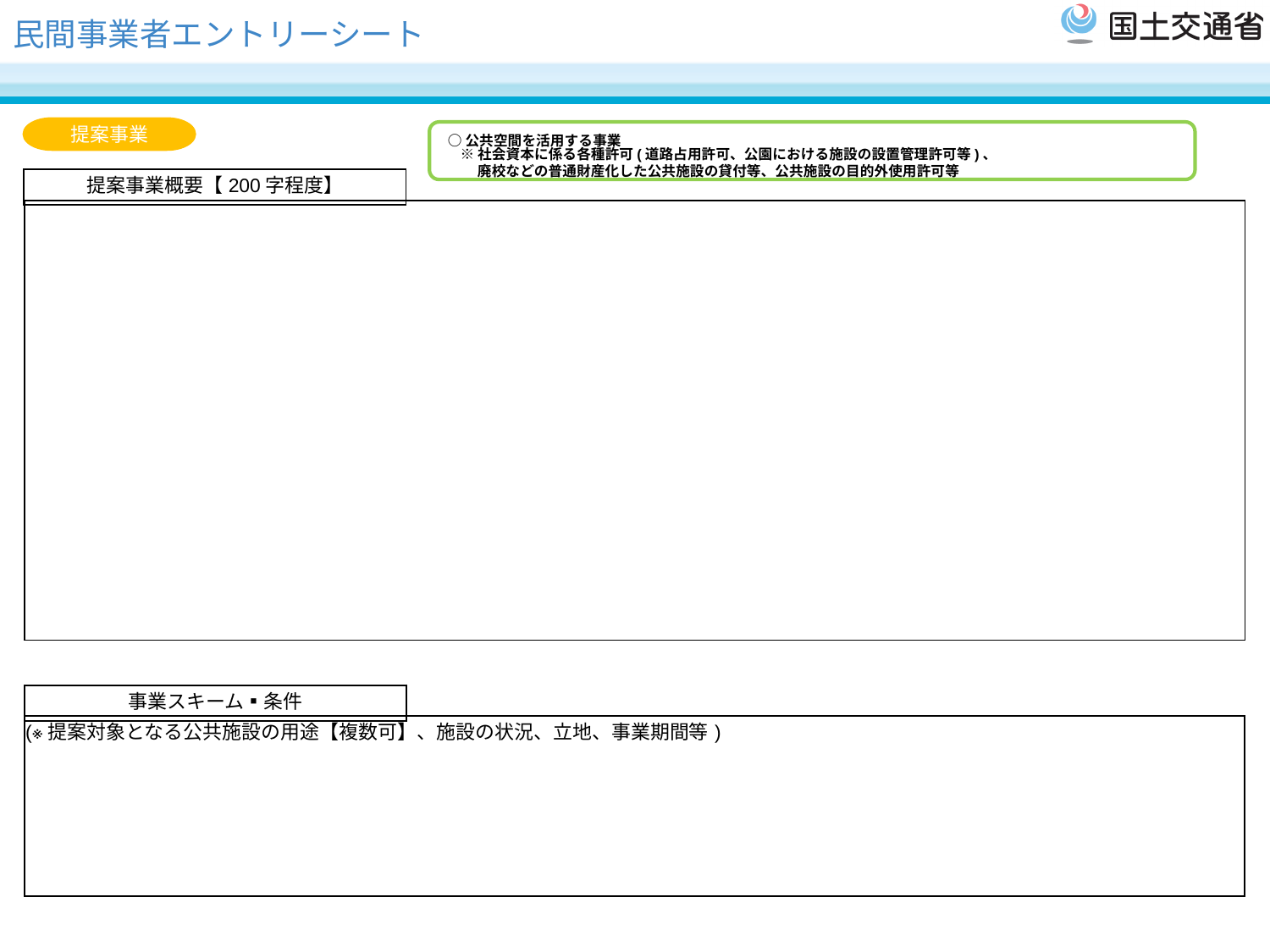

民間事業者エントリーシート
提案事業

○公共空間を活用する事業
※社会資本に係る各種許可(道路占用許可、公園における施設の設置管理許可等)、
　 廃校などの普通財産化した公共施設の貸付等、公共施設の目的外使用許可等
| 提案事業概要【200字程度】 |
| --- |
|  |
| --- |
| 事業スキーム▪条件 |
| --- |
| (※提案対象となる公共施設の用途【複数可】、施設の状況、立地、事業期間等) |
| --- |